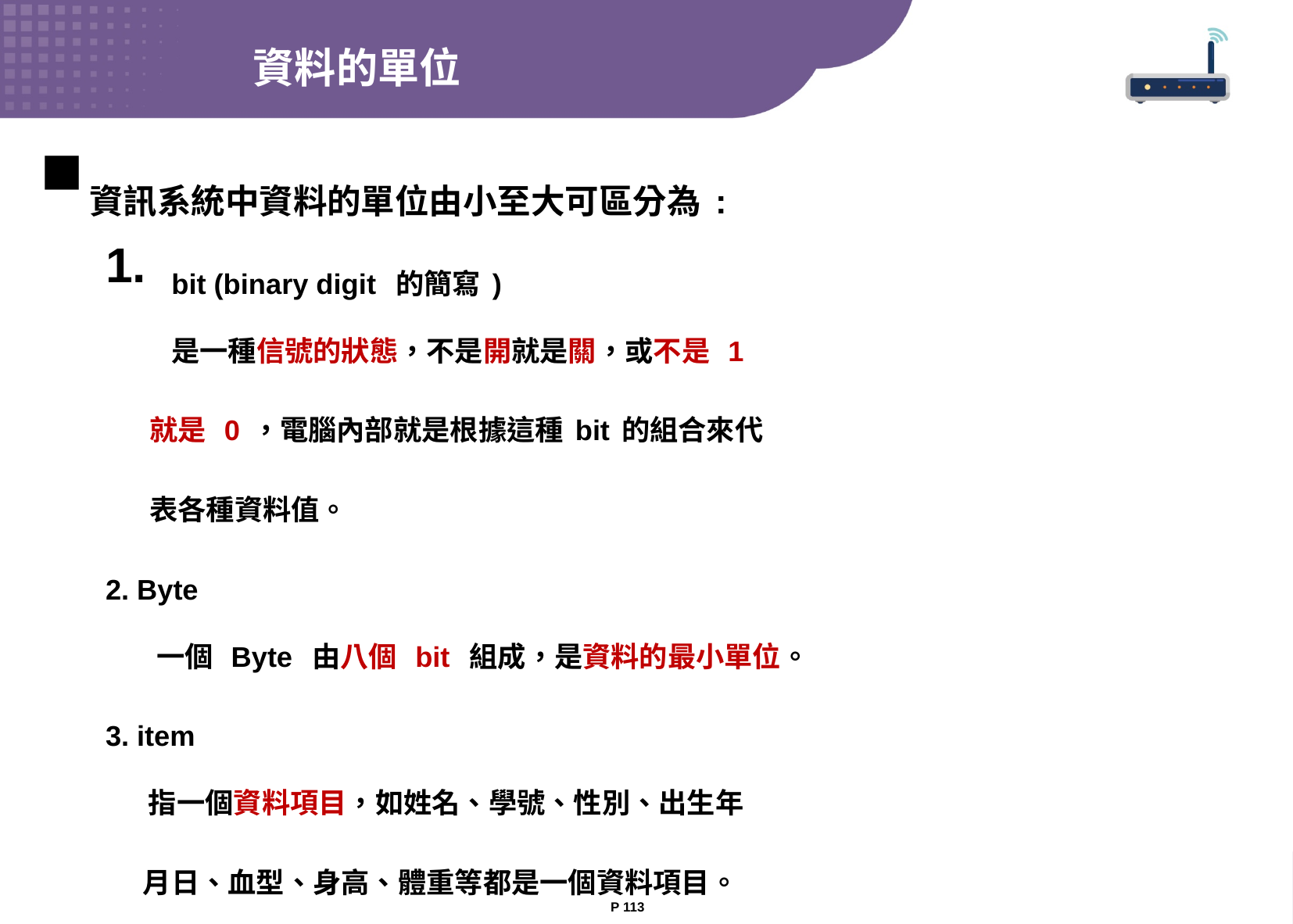

資料的單位
資訊系統中資料的單位由小至大可區分為:
bit (binary digit 的簡寫)
是一種信號的狀態，不是開就是關，或不是 1
     就是 0，電腦內部就是根據這種bit的組合來代
     表各種資料值。
2. Byte
     一個 Byte 由八個 bit 組成，是資料的最小單位。
3. item
    指一個資料項目，如姓名、學號、性別、出生年
    月日、血型、身高、體重等都是一個資料項目。

P 113